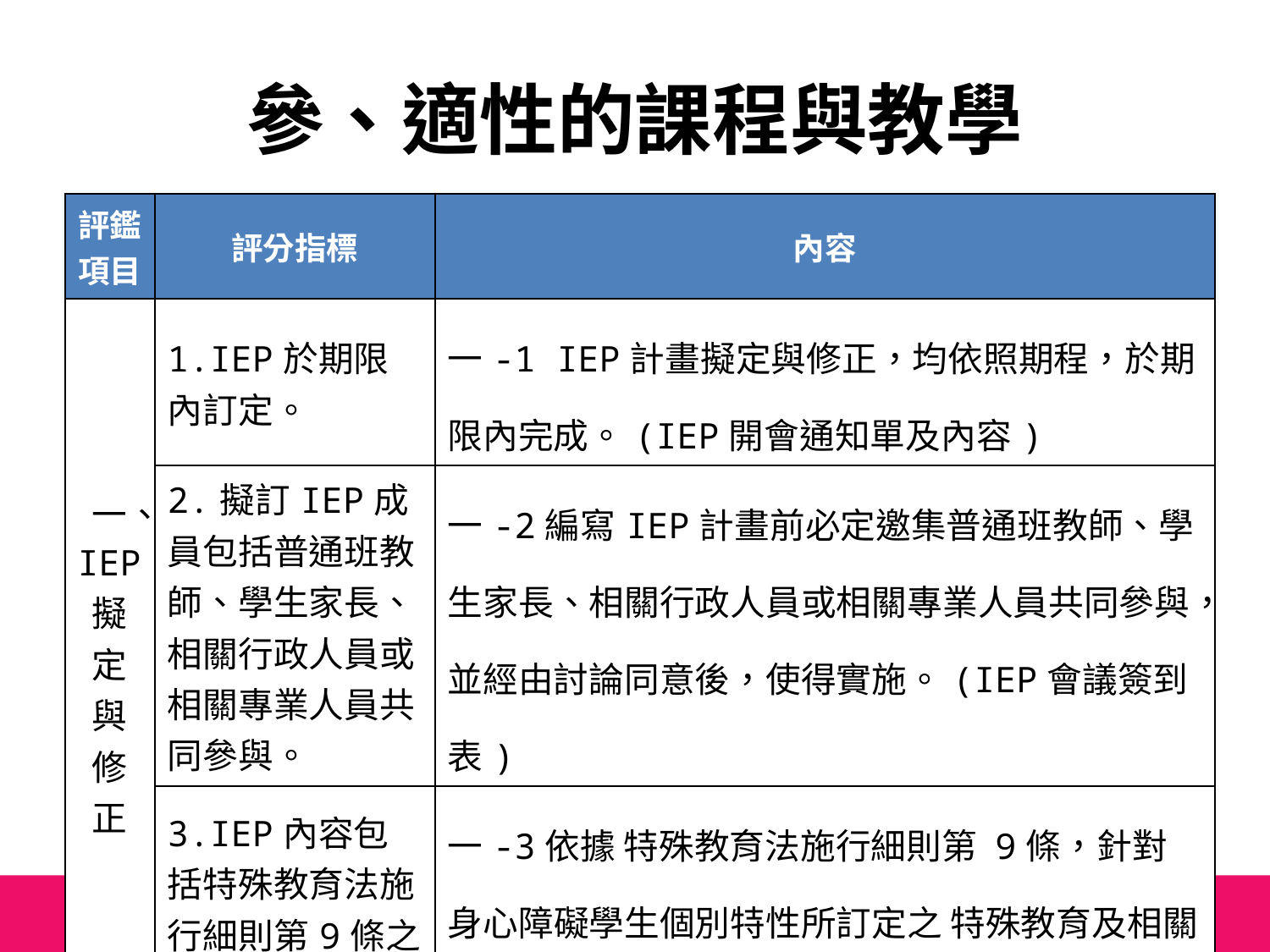

# 參、適性的課程與教學
| 評鑑項目 | 評分指標 | 內容 |
| --- | --- | --- |
| 一、IEP擬定與修正 | 1.IEP於期限內訂定。 | 一-1 IEP計畫擬定與修正，均依照期程，於期限內完成。(IEP開會通知單及內容) |
|  | 2.擬訂IEP成員包括普通班教師、學生家長、相關行政人員或相關專業人員共同參與。 | 一-2編寫IEP計畫前必定邀集普通班教師、學生家長、相關行政人員或相關專業人員共同參與，並經由討論同意後，使得實施。(IEP會議簽到表) |
|  | 3.IEP內容包括特殊教育法施行細則第9條之所列事項。 | 一-3依據 特殊教育法施行細則第 9條，針對身心障礙學生個別特性所訂定之 特殊教育及相關服務計畫(IEP內容) |